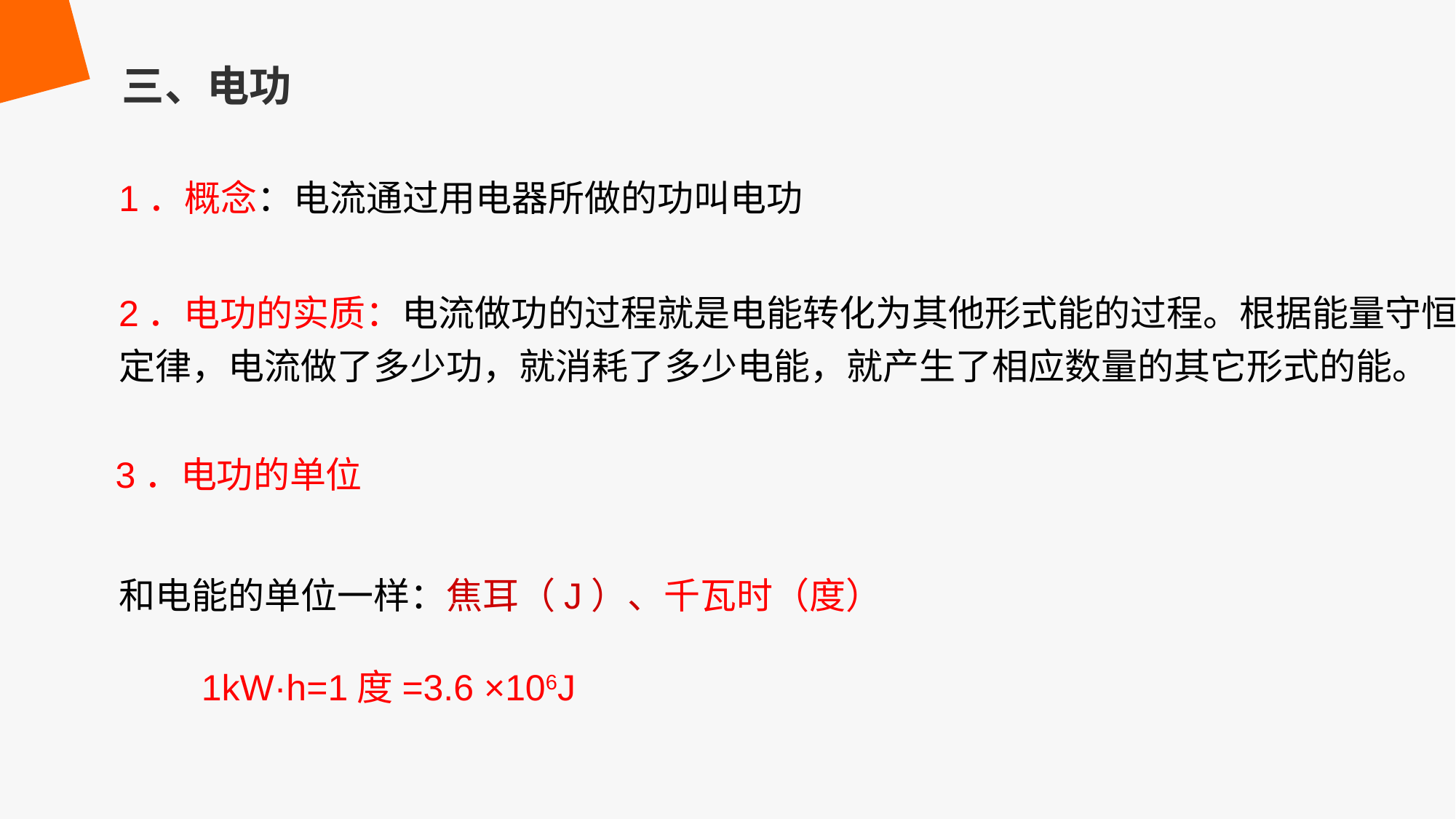

三、电功
1．概念：电流通过用电器所做的功叫电功
2．电功的实质：电流做功的过程就是电能转化为其他形式能的过程。根据能量守恒定律，电流做了多少功，就消耗了多少电能，就产生了相应数量的其它形式的能。
3．电功的单位
和电能的单位一样：焦耳（J）、千瓦时（度）
1kW·h=1度=3.6 ×106J